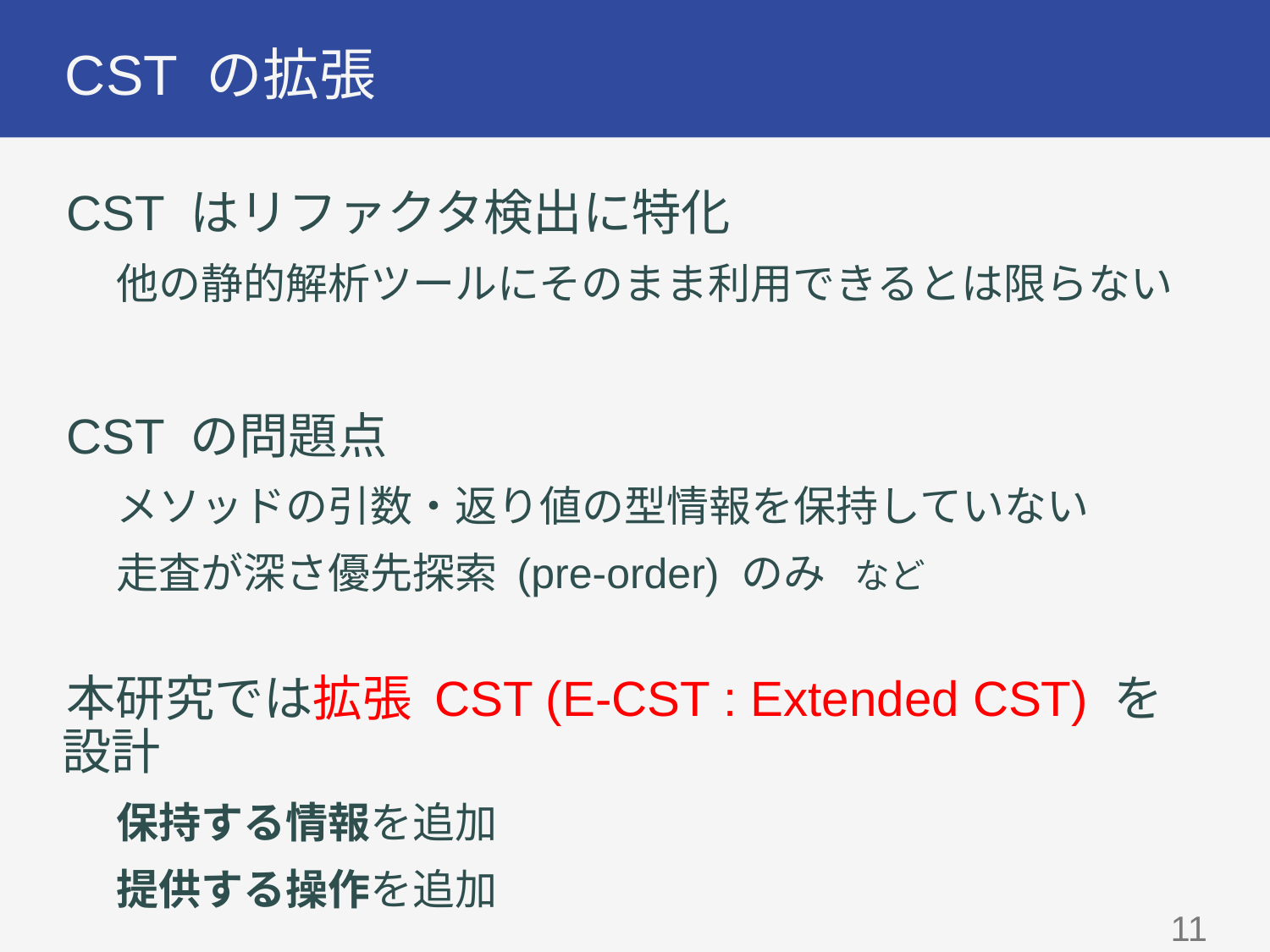

# CST の拡張
CST はリファクタ検出に特化
他の静的解析ツールにそのまま利用できるとは限らない

CST の問題点
メソッドの引数・返り値の型情報を保持していない
走査が深さ優先探索 (pre-order) のみ   など

本研究では拡張 CST (E-CST : Extended CST) を設計
保持する情報を追加
提供する操作を追加
11